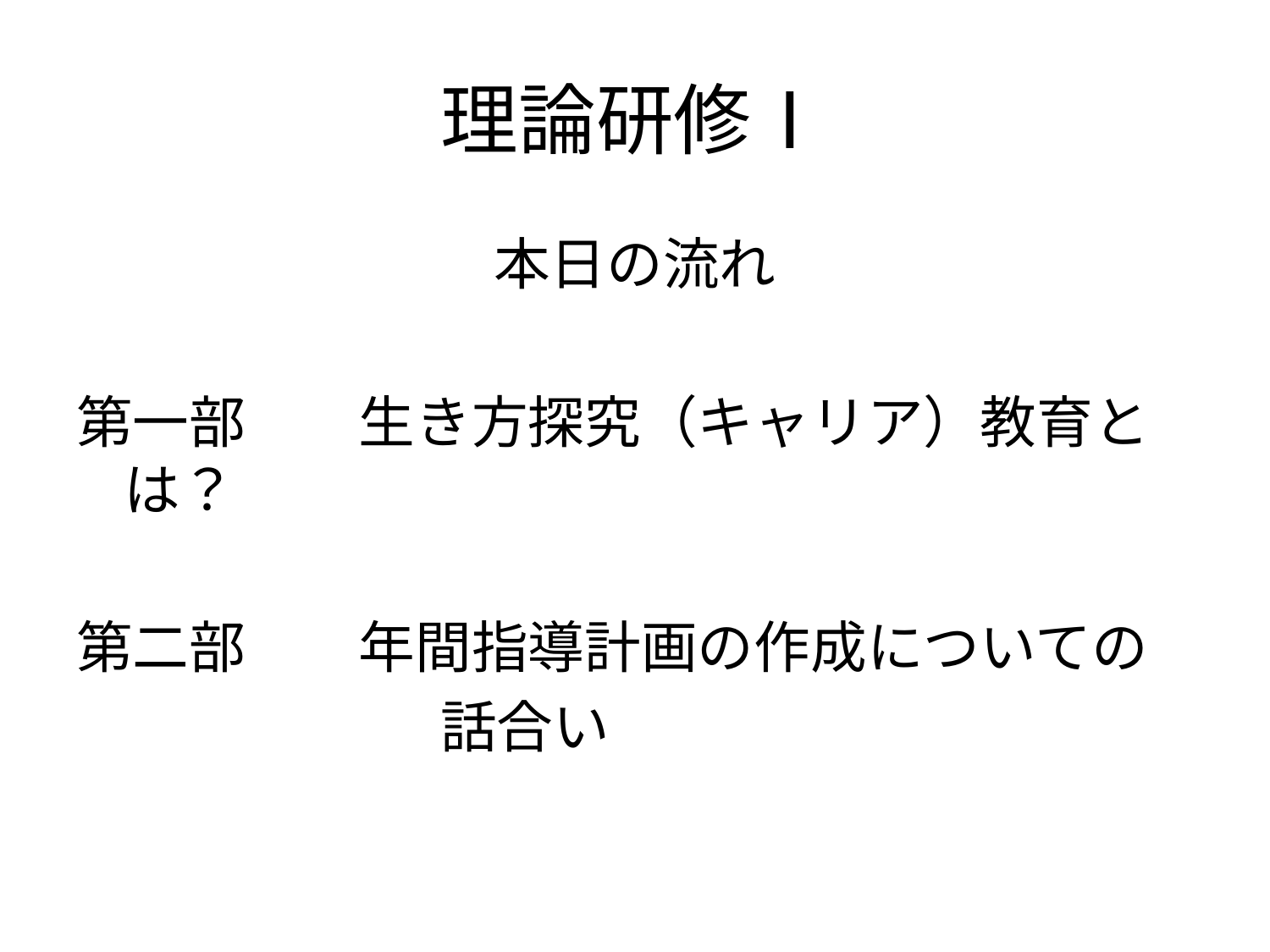

# 理論研修Ⅰ
本日の流れ

第一部　　生き方探究（キャリア）教育とは？

第二部　　年間指導計画の作成についての
　　　　　　  話合い